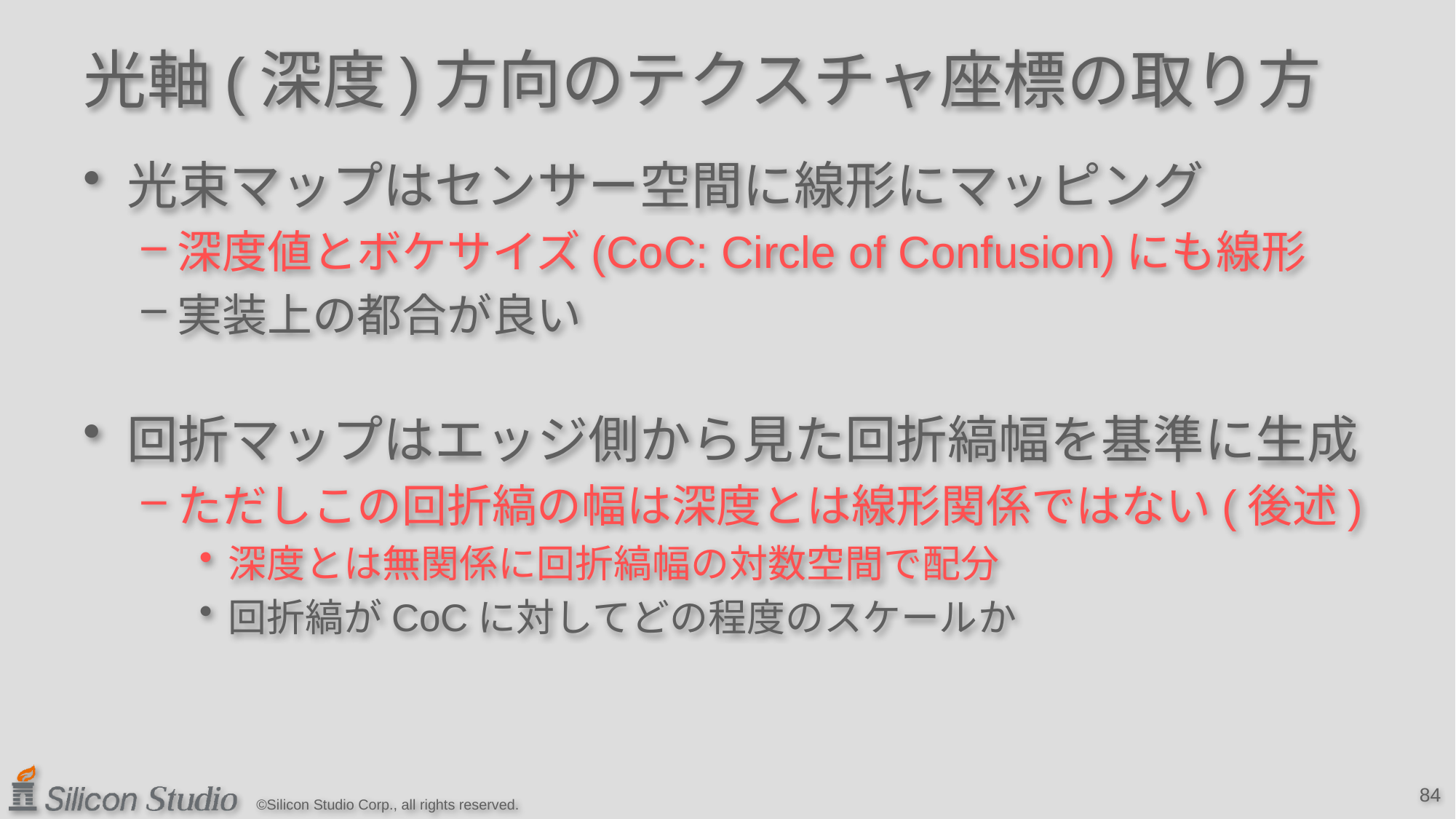

# 光軸(深度)方向のテクスチャ座標の取り方
光束マップはセンサー空間に線形にマッピング
深度値とボケサイズ(CoC: Circle of Confusion)にも線形
実装上の都合が良い

回折マップはエッジ側から見た回折縞幅を基準に生成
ただしこの回折縞の幅は深度とは線形関係ではない(後述)
深度とは無関係に回折縞幅の対数空間で配分
回折縞がCoCに対してどの程度のスケールか